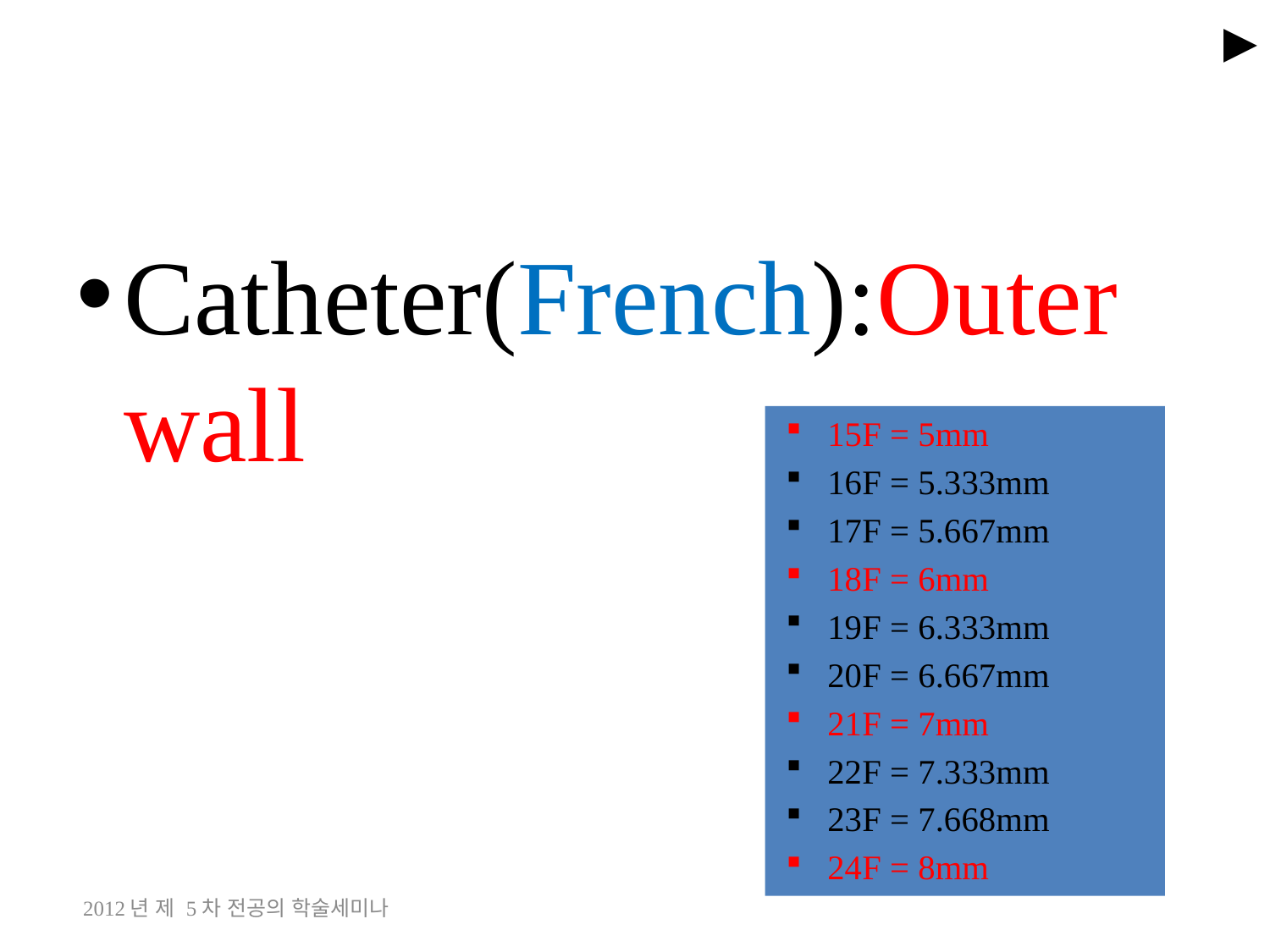

►
#
Catheter(French):Outer wall
15F = 5mm
16F = 5.333mm
17F = 5.667mm
18F = 6mm
19F = 6.333mm
20F = 6.667mm
21F = 7mm
22F = 7.333mm
23F = 7.668mm
24F = 8mm
2012년 제 5차 전공의 학술세미나